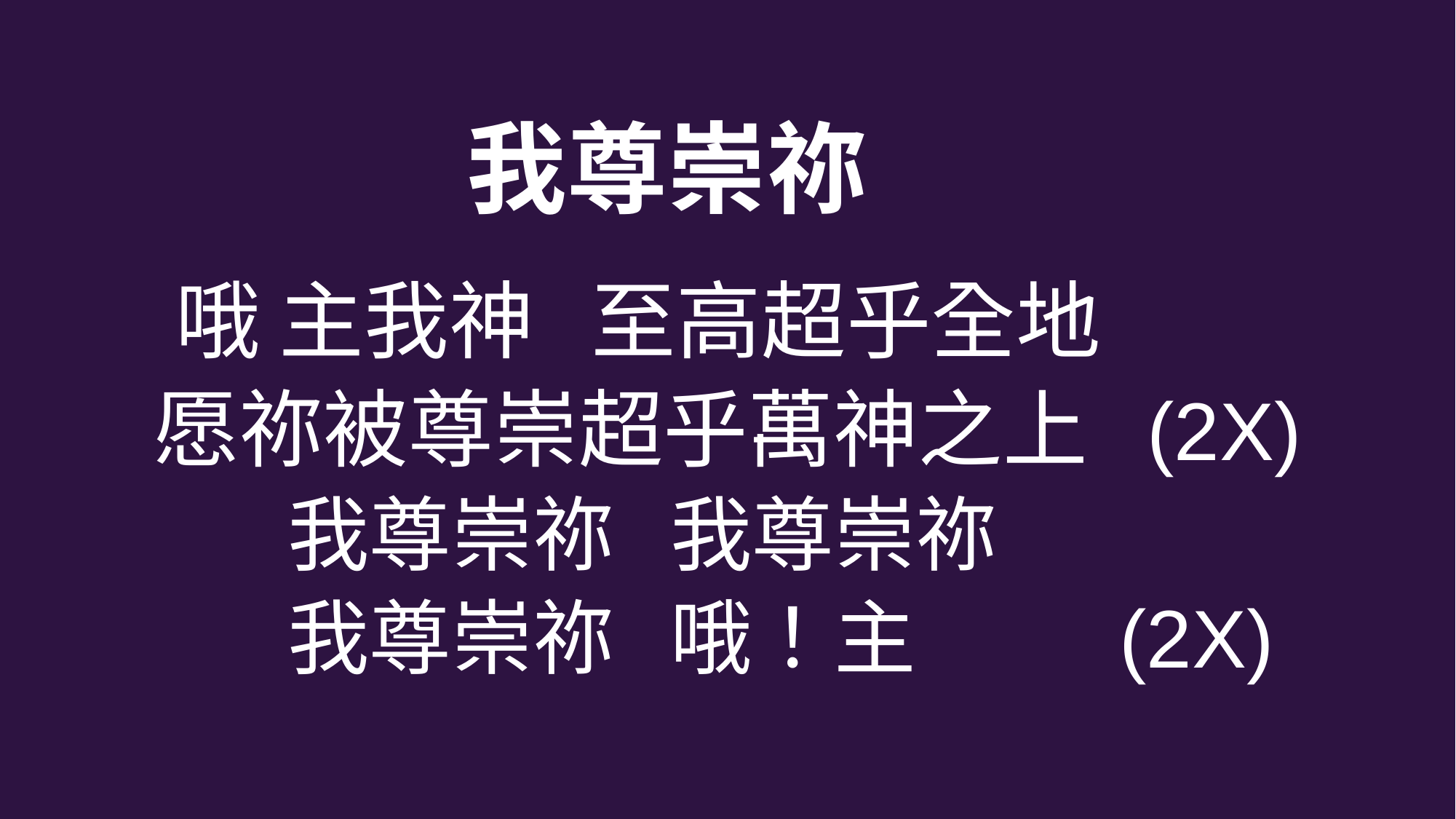

我尊崇祢

       哦 主我神   至高超乎全地
愿祢被尊崇超乎萬神之上  (2X)
              我尊崇祢   我尊崇祢
              我尊崇祢   哦！主          (2X)